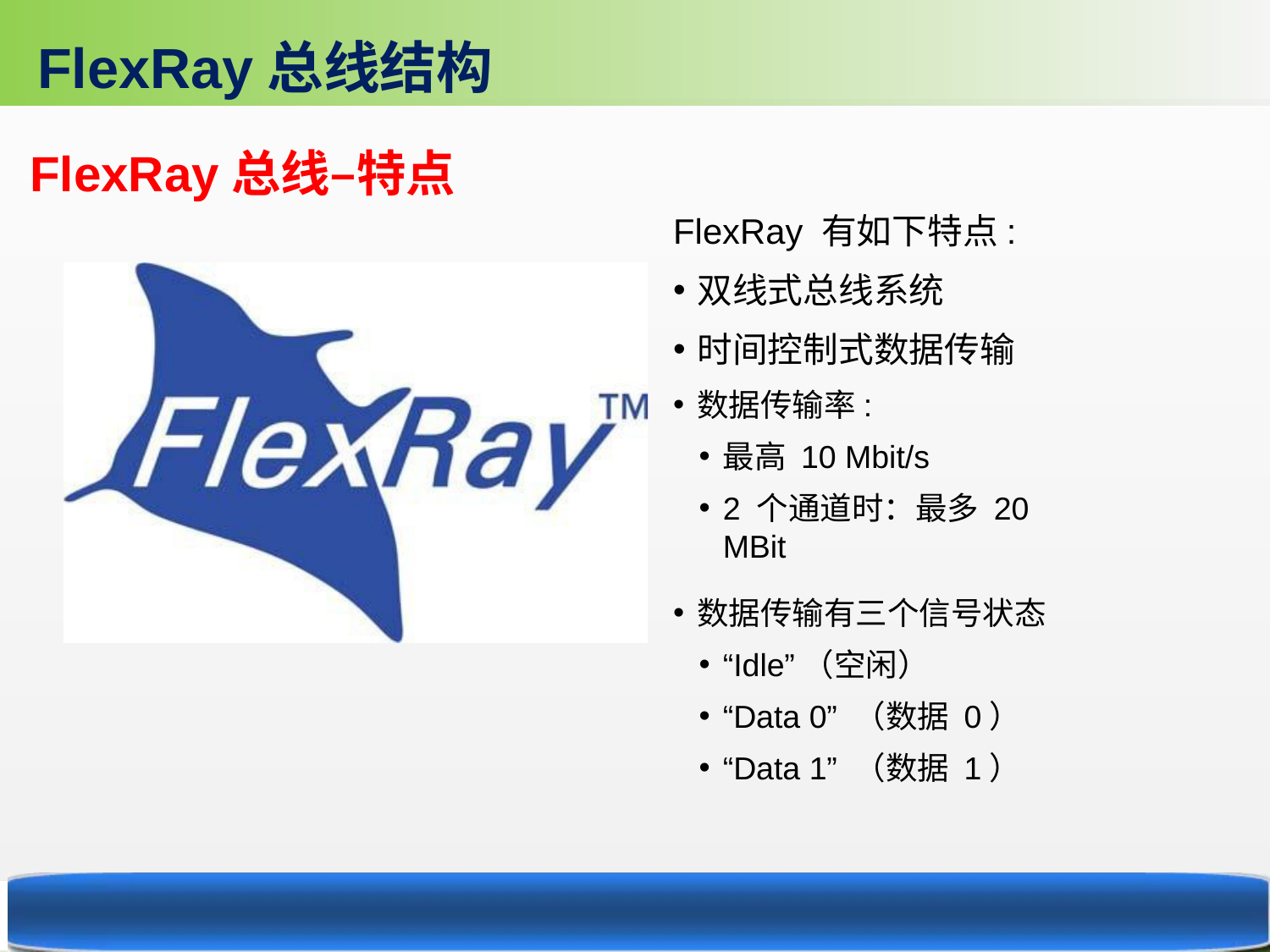

FlexRay总线结构
FlexRay总线–特点
FlexRay 有如下特点:
双线式总线系统
时间控制式数据传输
数据传输率:

最高 10 Mbit/s

2 个通道时：最多 20 MBit

数据传输有三个信号状态

“Idle”（空闲）

“Data 0” （数据 0）

“Data 1” （数据 1）